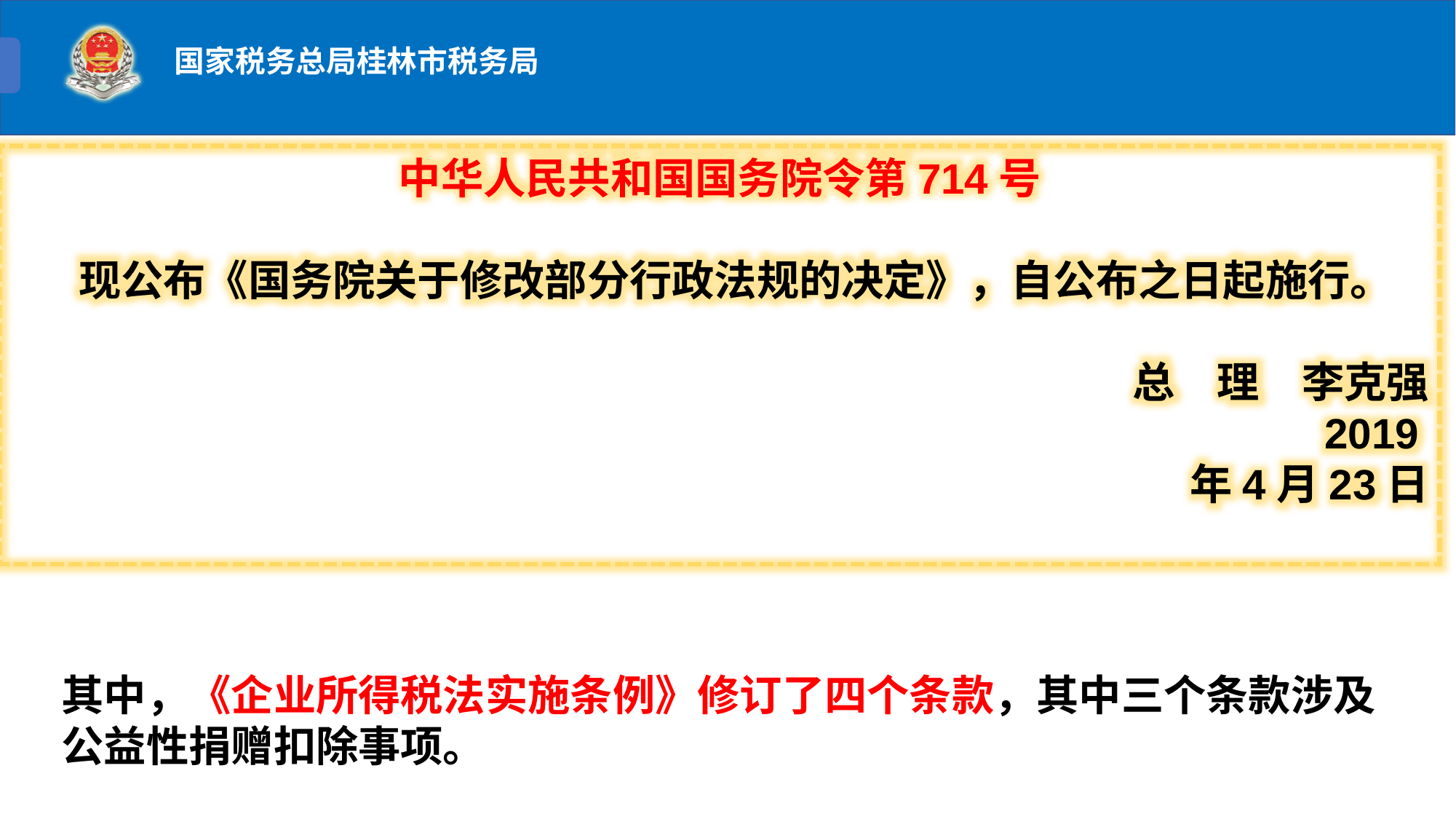

中华人民共和国国务院令第714号

      现公布《国务院关于修改部分行政法规的决定》，自公布之日起施行。

                                                                                                             总　理　李克强
                                                                                                              2019年4月23日

e7d195523061f1c062df869295d8a0a11120349891c27003D2E1C84926AC27B998C4E6DB32CFD86673C8A95AFDAA40B3D72EE1B14BA0CD5ADF6A90DFBF7FD9C4343ADB56E206D0753FACD027C6C9A50526FC4BD1306CADB56A7DBAA1512074E625C97B5E431F2D57A54ED664165DA2BB31E6597E2FE6339A12FD001F8FF7F47DE2221DE1CAD53B509893BF37E2E11D08

其中，《企业所得税法实施条例》修订了四个条款，其中三个条款涉及公益性捐赠扣除事项。